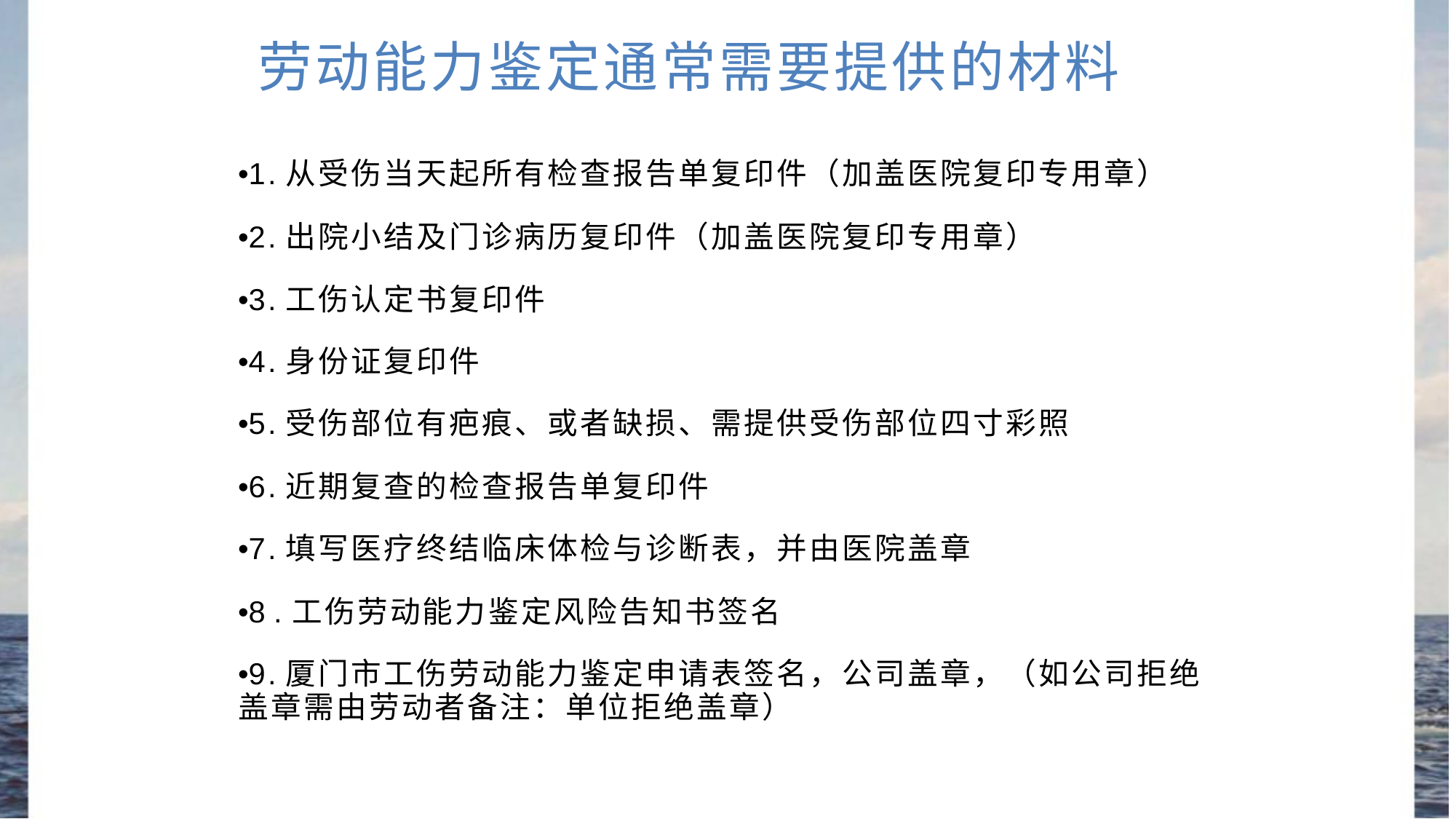

劳动能力鉴定通常需要提供的材料
•1.从受伤当天起所有检查报告单复印件（加盖医院复印专用章）
•2.出院小结及门诊病历复印件（加盖医院复印专用章）
•3.工伤认定书复印件
•4.身份证复印件
•5.受伤部位有疤痕、或者缺损、需提供受伤部位四寸彩照
•6.近期复查的检查报告单复印件
•7.填写医疗终结临床体检与诊断表，并由医院盖章
•8.工伤劳动能力鉴定风险告知书签名
•9.厦门市工伤劳动能力鉴定申请表签名，公司盖章，（如公司拒绝盖章需由劳动者备注：单位拒绝盖章）